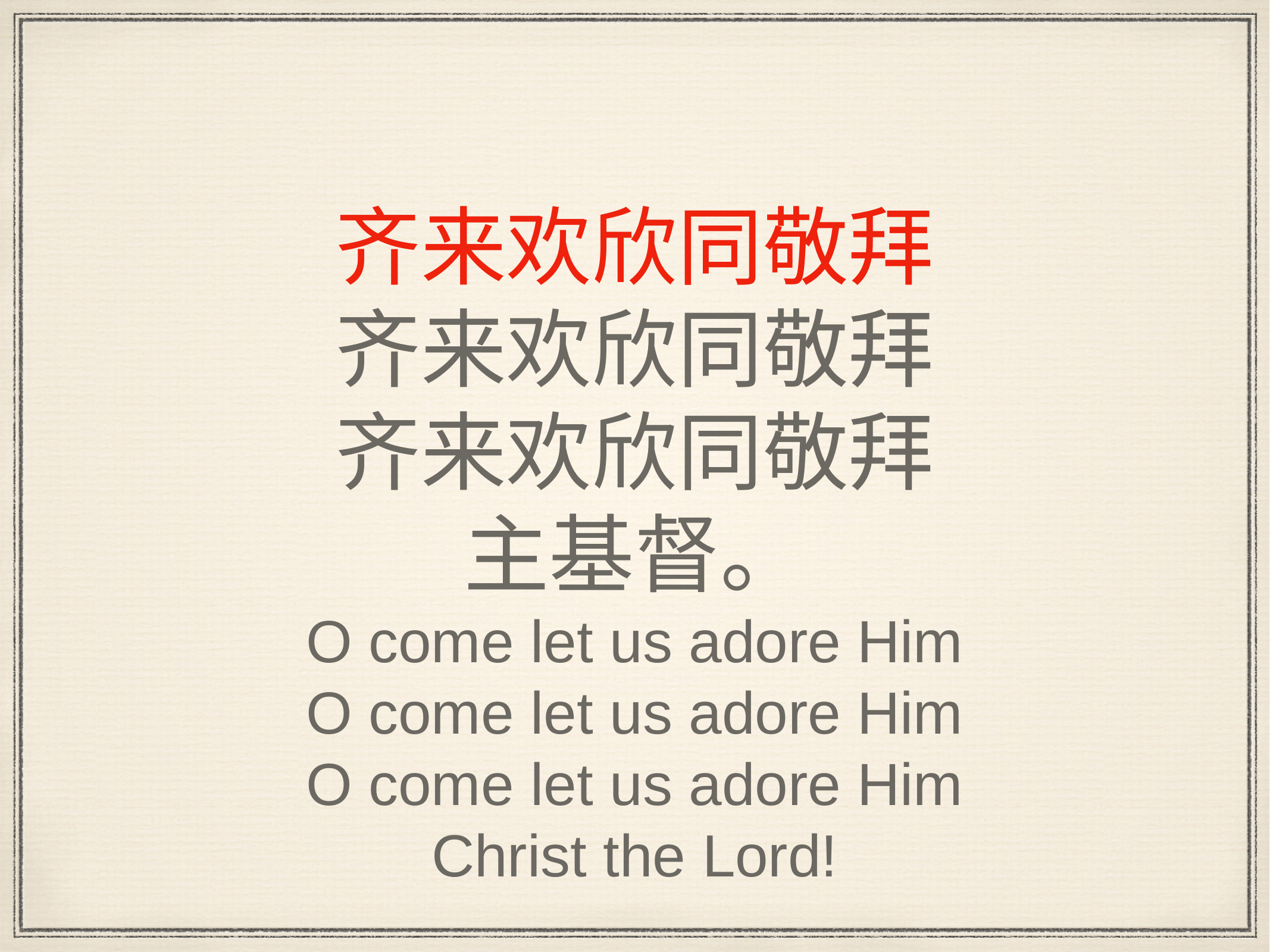

# 齐来欢欣同敬拜
齐来欢欣同敬拜
齐来欢欣同敬拜
主基督。
O come let us adore Him
O come let us adore Him
O come let us adore Him
Christ the Lord!